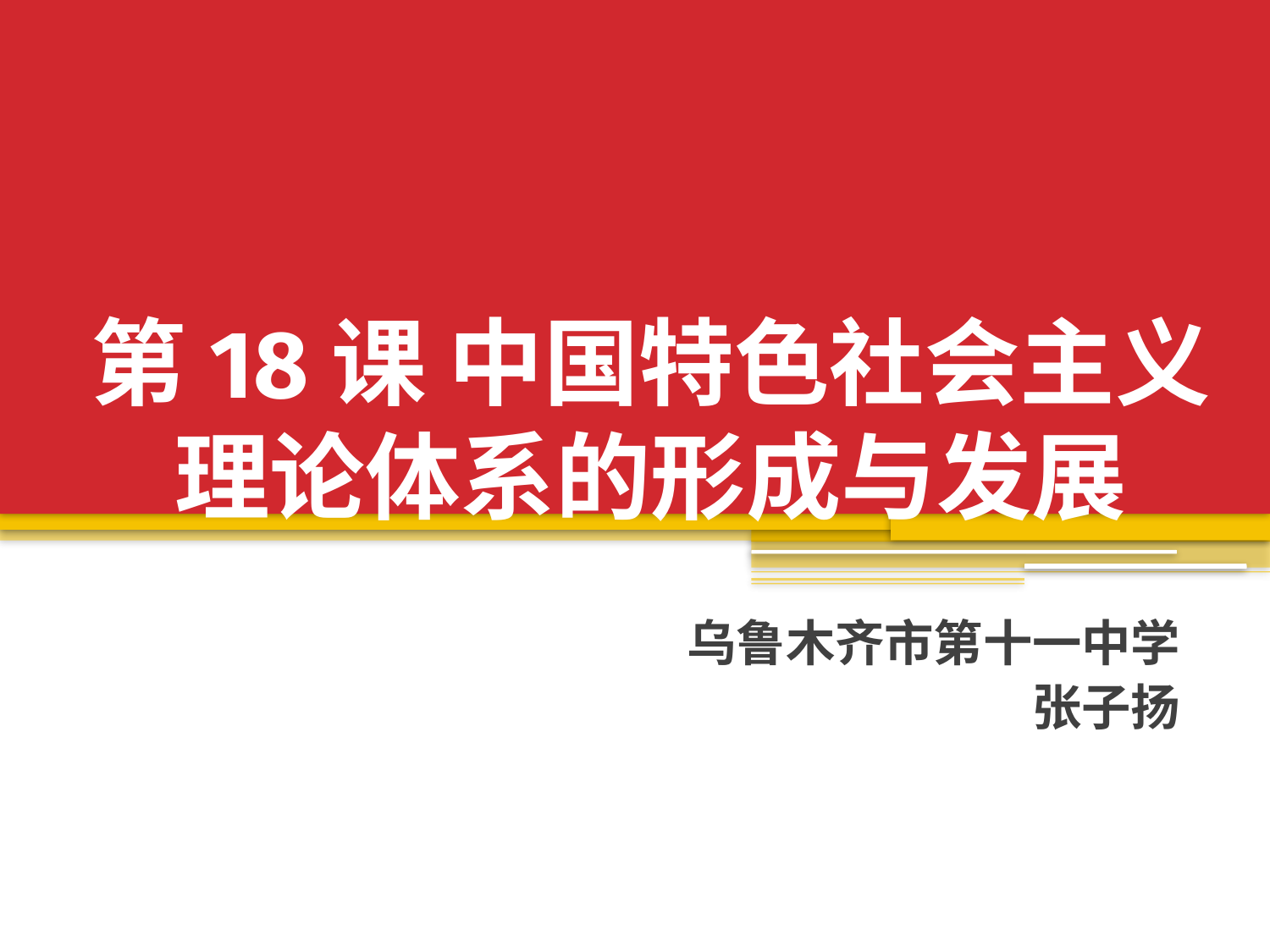

# 第18课 中国特色社会主义理论体系的形成与发展

乌鲁木齐市第十一中学
张子扬